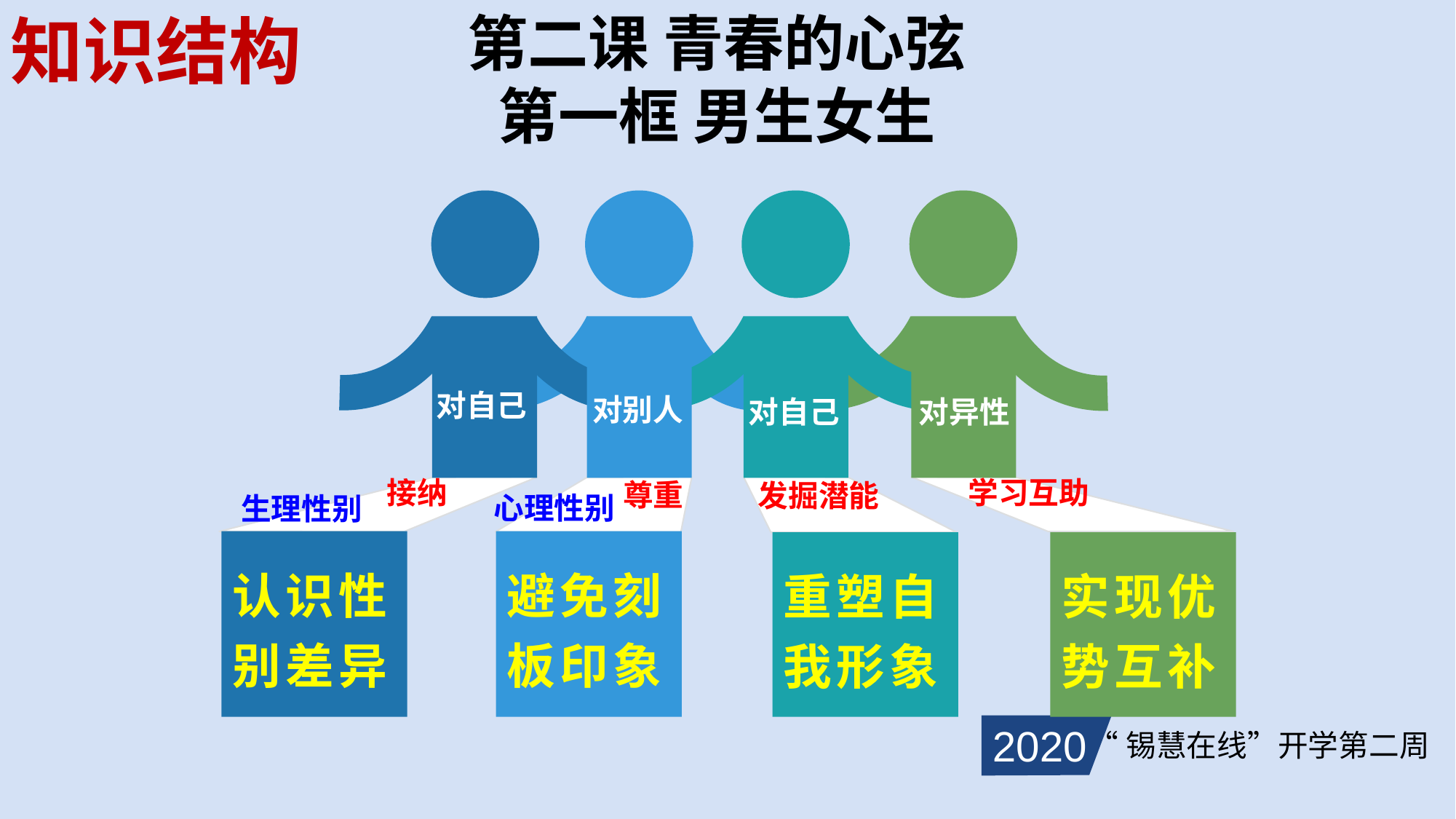

知识结构
第二课 青春的心弦
第一框 男生女生

对自己
对别人
对自己
对异性
接纳
学习互助
尊重
发掘潜能

心理性别
生理性别
认识性别差异
避免刻板印象
重塑自我形象
实现优势互补